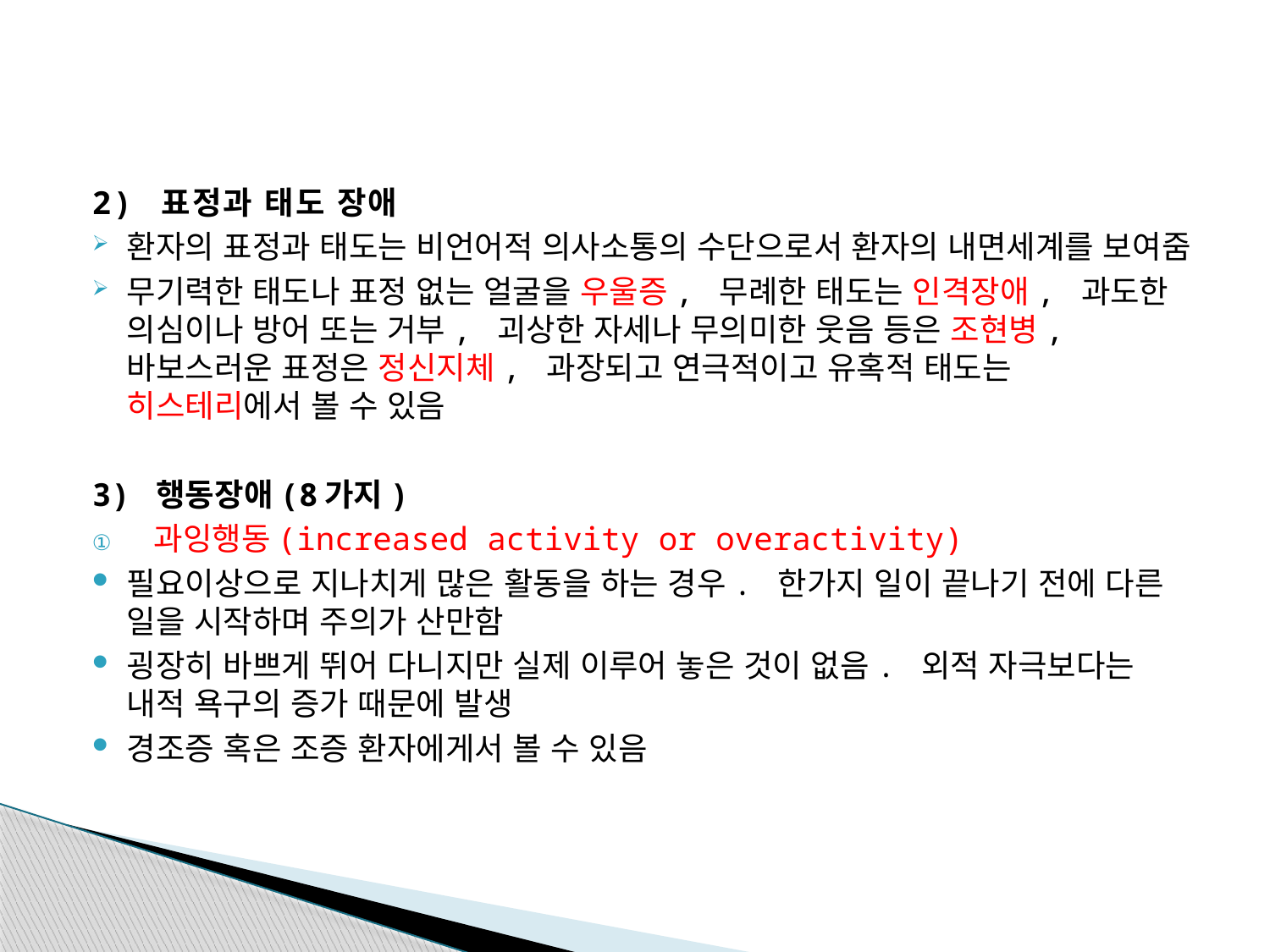

#
2) 표정과 태도 장애
환자의 표정과 태도는 비언어적 의사소통의 수단으로서 환자의 내면세계를 보여줌
무기력한 태도나 표정 없는 얼굴을 우울증, 무례한 태도는 인격장애, 과도한 의심이나 방어 또는 거부, 괴상한 자세나 무의미한 웃음 등은 조현병, 바보스러운 표정은 정신지체, 과장되고 연극적이고 유혹적 태도는 히스테리에서 볼 수 있음

3) 행동장애(8가지)
과잉행동(increased activity or overactivity)
필요이상으로 지나치게 많은 활동을 하는 경우. 한가지 일이 끝나기 전에 다른 일을 시작하며 주의가 산만함
굉장히 바쁘게 뛰어 다니지만 실제 이루어 놓은 것이 없음. 외적 자극보다는 내적 욕구의 증가 때문에 발생
경조증 혹은 조증 환자에게서 볼 수 있음